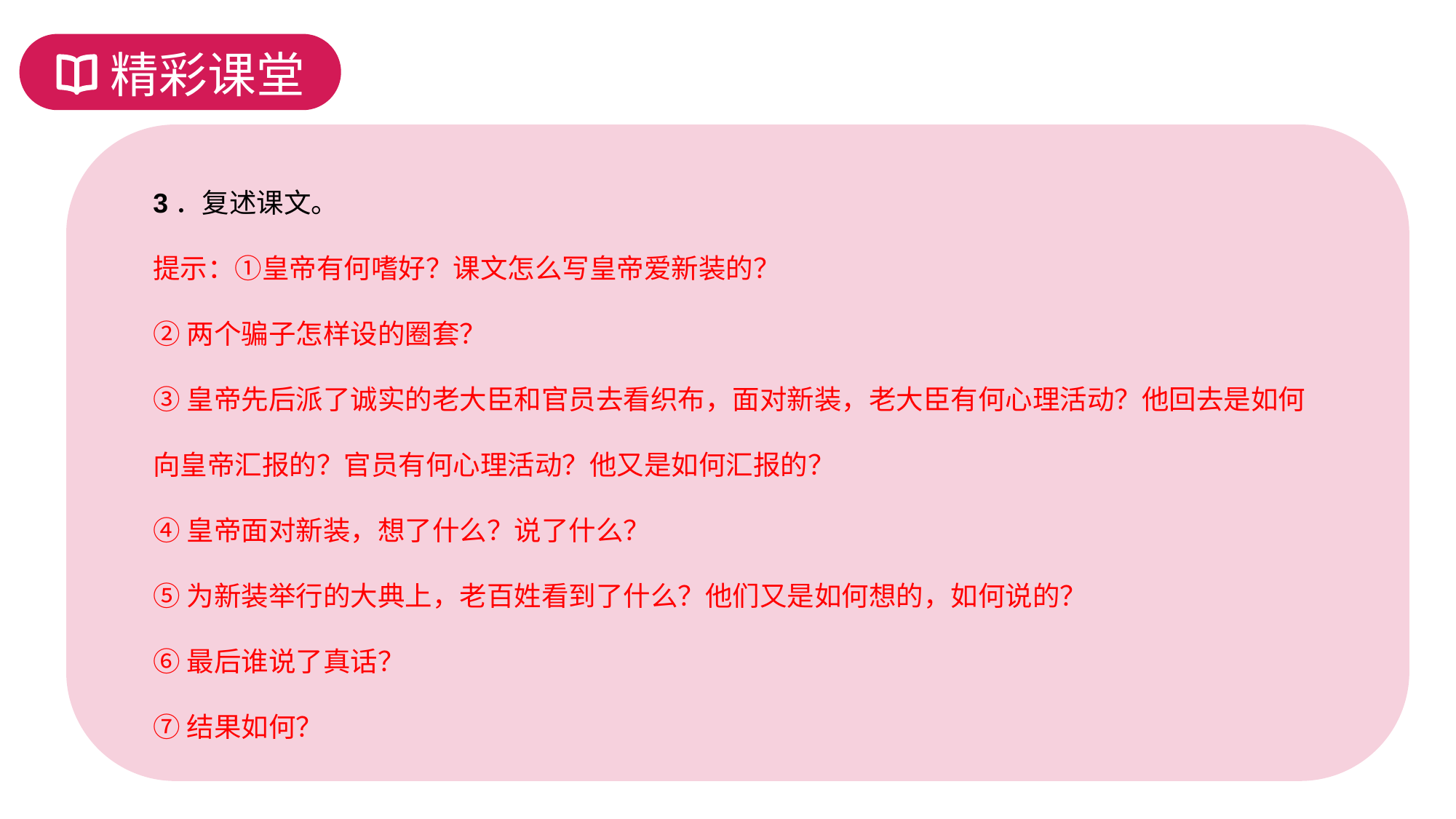

精彩课堂

3．复述课文。
提示：①皇帝有何嗜好？课文怎么写皇帝爱新装的？
②两个骗子怎样设的圈套？
③皇帝先后派了诚实的老大臣和官员去看织布，面对新装，老大臣有何心理活动？他回去是如何向皇帝汇报的？官员有何心理活动？他又是如何汇报的？
④皇帝面对新装，想了什么？说了什么？
⑤为新装举行的大典上，老百姓看到了什么？他们又是如何想的，如何说的？
⑥最后谁说了真话？
⑦结果如何？